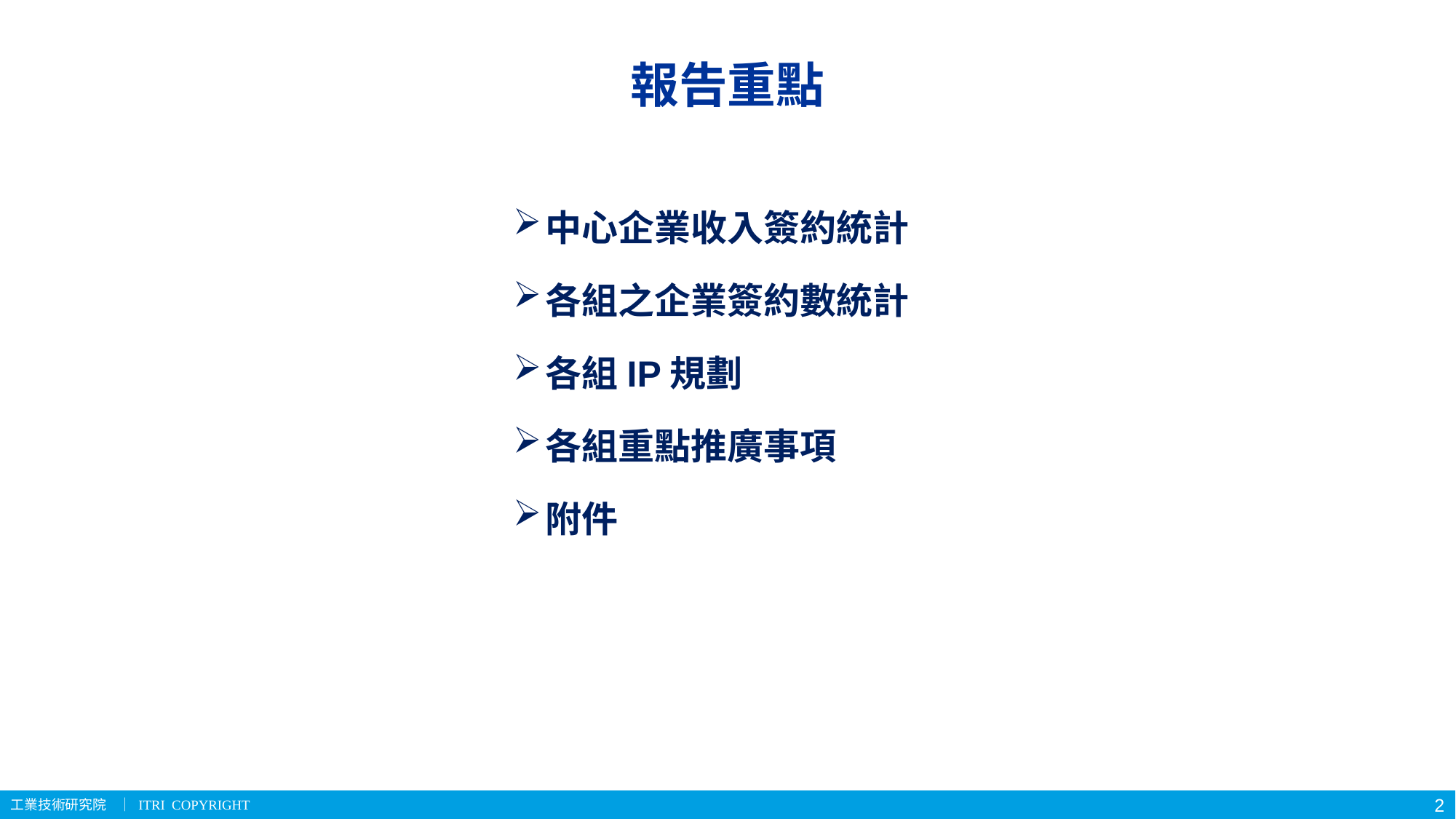

報告重點
中心企業收入簽約統計
各組之企業簽約數統計
各組IP規劃
各組重點推廣事項
附件